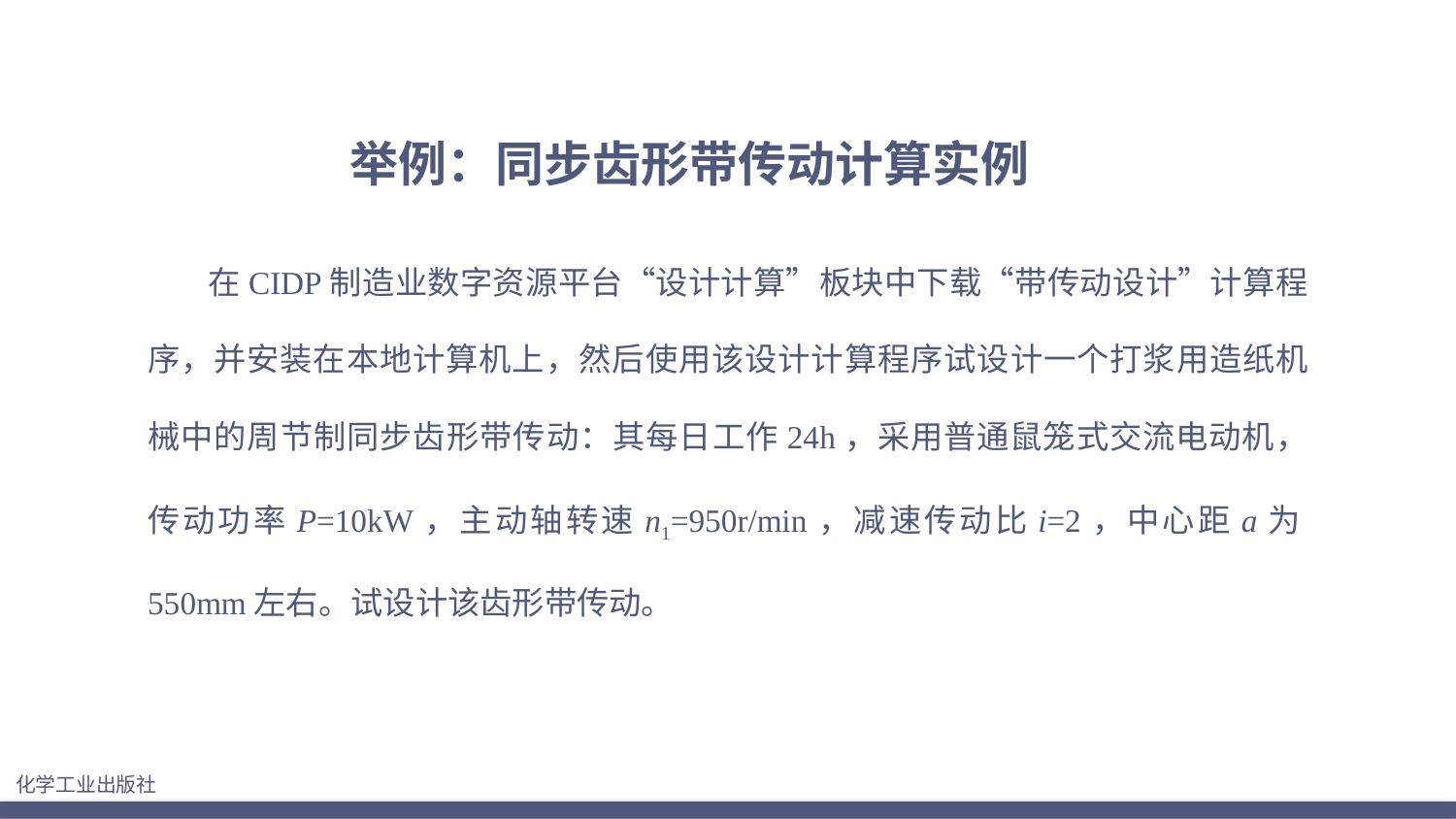

举例：同步齿形带传动计算实例
        在CIDP制造业数字资源平台“设计计算”板块中下载“带传动设计”计算程序，并安装在本地计算机上，然后使用该设计计算程序试设计一个打浆用造纸机械中的周节制同步齿形带传动：其每日工作24h，采用普通鼠笼式交流电动机，传动功率P=10kW，主动轴转速n1=950r/min，减速传动比i=2，中心距a为550mm左右。试设计该齿形带传动。
化学工业出版社